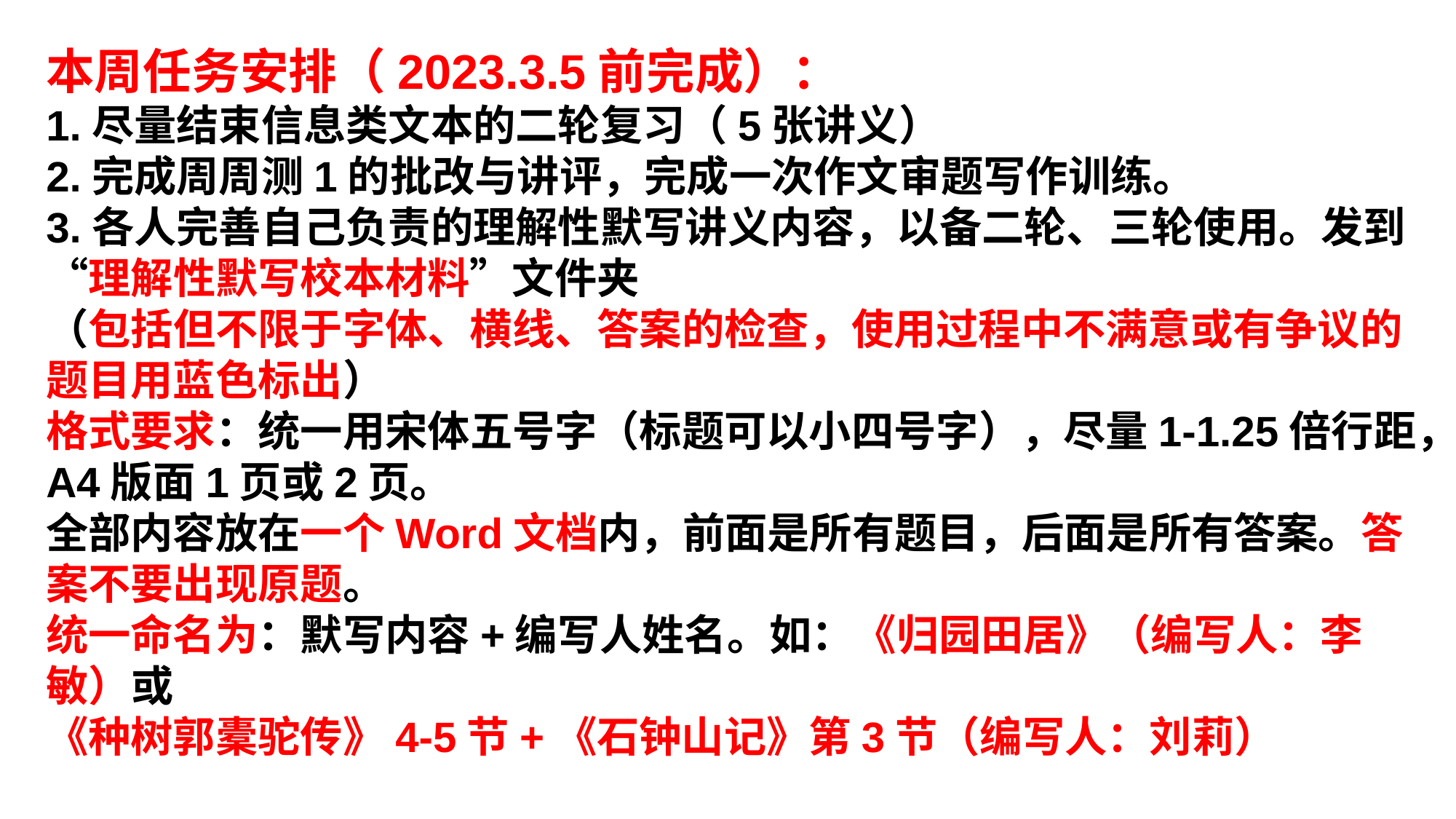

本周任务安排（2023.3.5前完成）：
1.尽量结束信息类文本的二轮复习（5张讲义）
2.完成周周测1的批改与讲评，完成一次作文审题写作训练。
3.各人完善自己负责的理解性默写讲义内容，以备二轮、三轮使用。发到“理解性默写校本材料”文件夹
（包括但不限于字体、横线、答案的检查，使用过程中不满意或有争议的题目用蓝色标出）
格式要求：统一用宋体五号字（标题可以小四号字），尽量1-1.25倍行距，A4版面1页或2页。
全部内容放在一个Word文档内，前面是所有题目，后面是所有答案。答案不要出现原题。
统一命名为：默写内容+编写人姓名。如：《归园田居》（编写人：李敏）或
《种树郭橐驼传》4-5节+《石钟山记》第3节（编写人：刘莉）